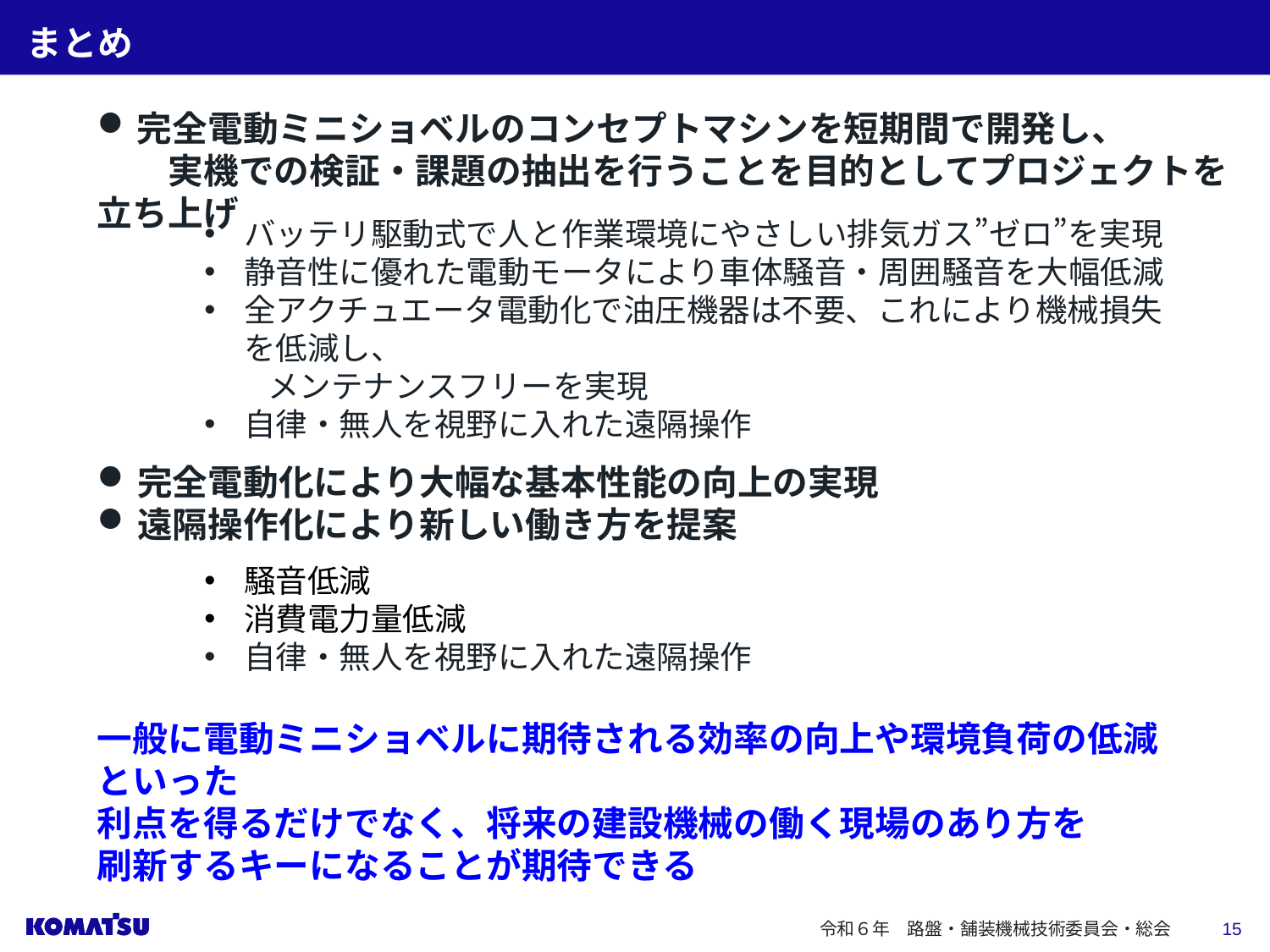

# まとめ
完全電動ミニショベルのコンセプトマシンを短期間で開発し、
　　実機での検証・課題の抽出を行うことを目的としてプロジェクトを立ち上げ
バッテリ駆動式で人と作業環境にやさしい排気ガス”ゼロ”を実現
静音性に優れた電動モータにより車体騒音・周囲騒音を大幅低減
全アクチュエータ電動化で油圧機器は不要、これにより機械損失を低減し、
　　メンテナンスフリーを実現
自律・無人を視野に入れた遠隔操作
完全電動化により大幅な基本性能の向上の実現
遠隔操作化により新しい働き方を提案
騒音低減
消費電力量低減
自律・無人を視野に入れた遠隔操作
一般に電動ミニショベルに期待される効率の向上や環境負荷の低減といった
利点を得るだけでなく、将来の建設機械の働く現場のあり方を
刷新するキーになることが期待できる